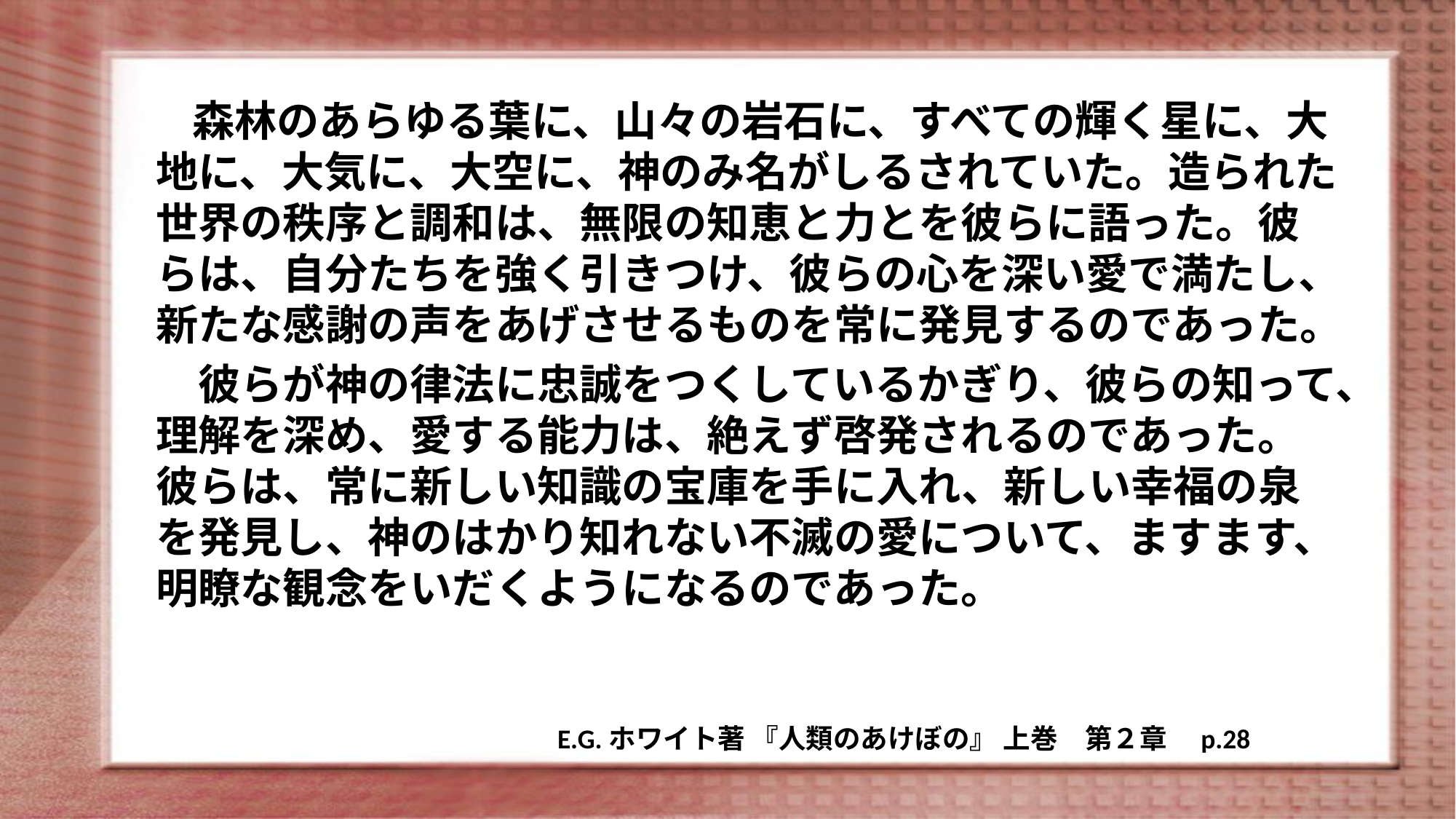

森林のあらゆる葉に、山々の岩石に、すべての輝く星に、大地に、大気に、大空に、神のみ名がしるされていた。造られた世界の秩序と調和は、無限の知恵と力とを彼らに語った。彼らは、自分たちを強く引きつけ、彼らの心を深い愛で満たし、新たな感謝の声をあげさせるものを常に発見するのであった。
　彼らが神の律法に忠誠をつくしているかぎり、彼らの知って、理解を深め、愛する能力は、絶えず啓発されるのであった。彼らは、常に新しい知識の宝庫を手に入れ、新しい幸福の泉を発見し、神のはかり知れない不滅の愛について、ますます、明瞭な観念をいだくようになるのであった。
E.G.ホワイト著 『人類のあけぼの』 上巻　第２章　p.28